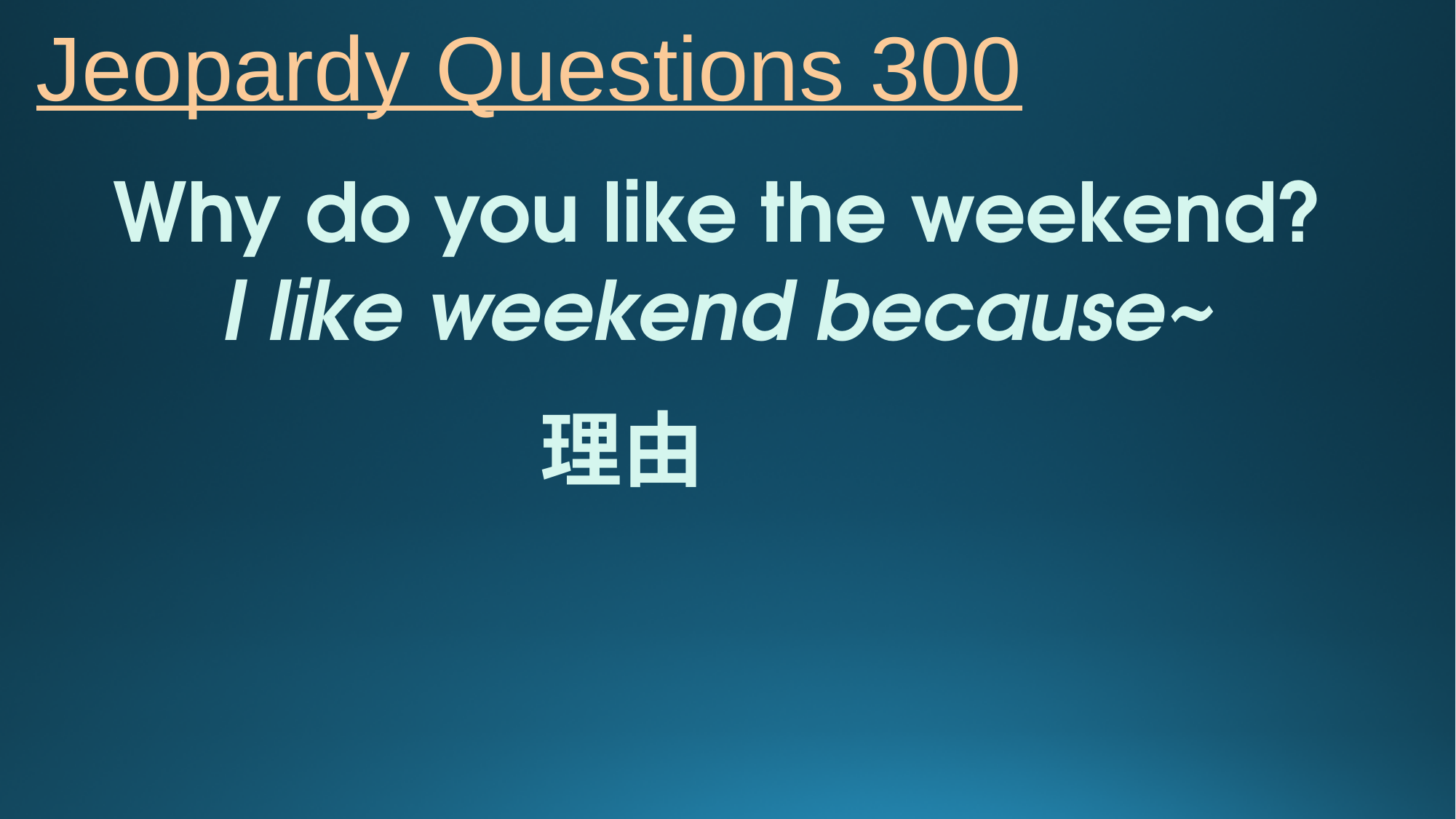

# Jeopardy Questions 300
Why do you like the weekend?
I like weekend because~
理由